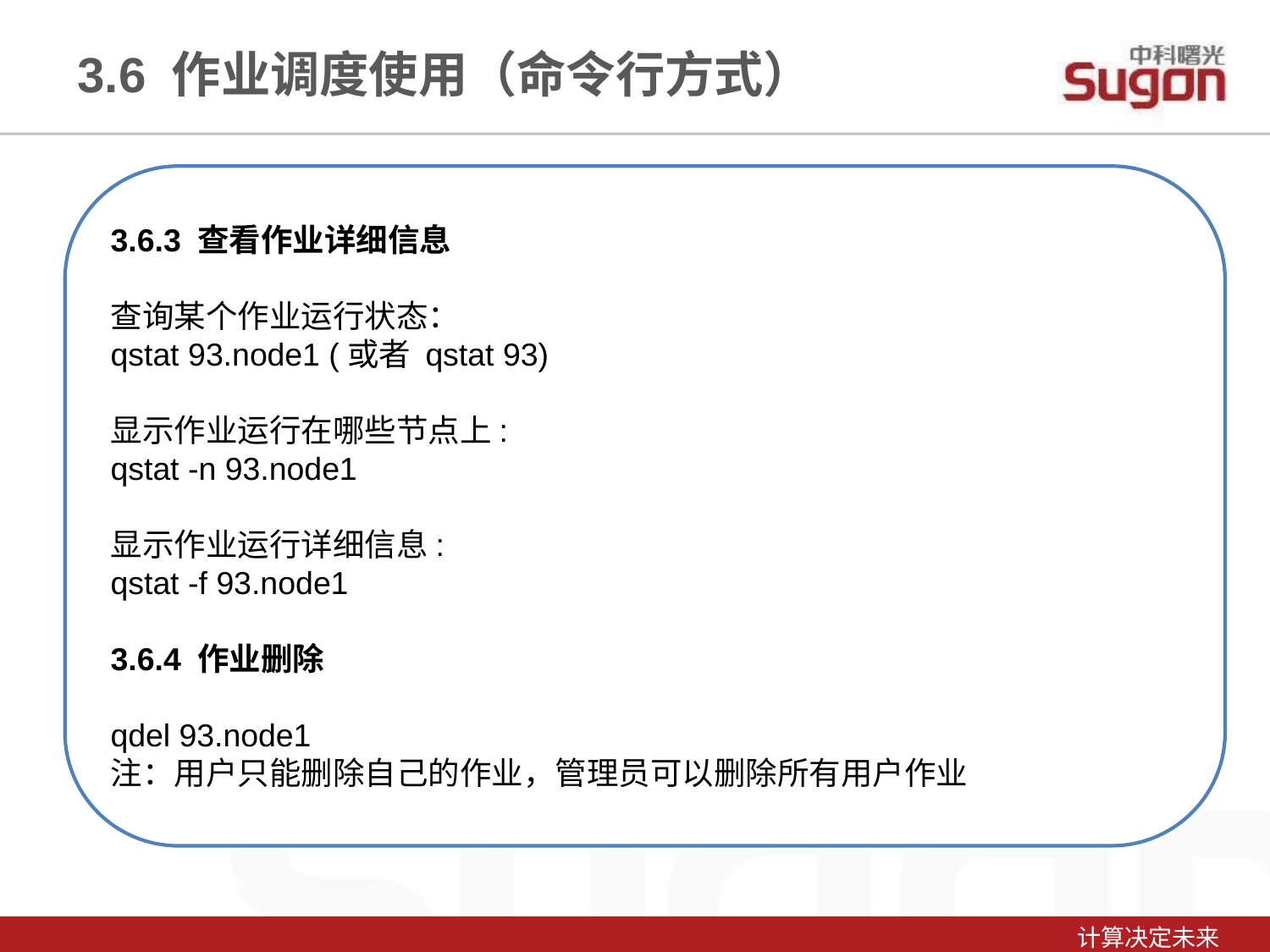

3.6 作业调度使用（命令行方式）

3.6.3 查看作业详细信息

查询某个作业运行状态：
qstat 93.node1 (或者 qstat 93)

显示作业运行在哪些节点上:
qstat -n 93.node1

显示作业运行详细信息:
qstat -f 93.node1

3.6.4 作业删除

qdel 93.node1
注：用户只能删除自己的作业，管理员可以删除所有用户作业